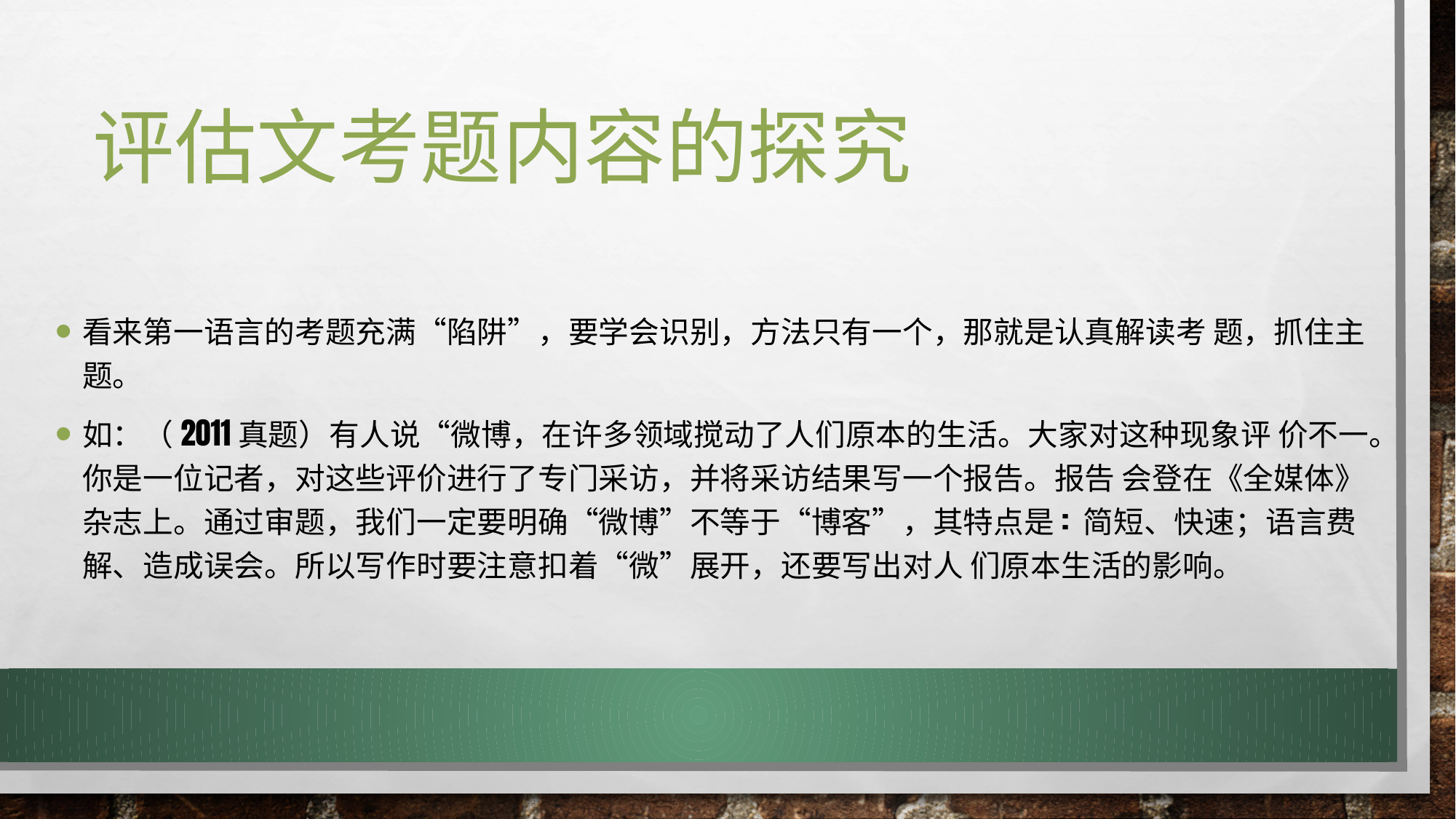

# 评估文考题内容的探究
看来第一语言的考题充满“陷阱”，要学会识别，方法只有一个，那就是认真解读考 题，抓住主题。
如：（2011真题）有人说“微博，在许多领域搅动了人们原本的生活。大家对这种现象评 价不一。你是一位记者，对这些评价进行了专门采访，并将采访结果写一个报告。报告 会登在《全媒体》杂志上。通过审题，我们一定要明确“微博”不等于“博客”，其特点是: 简短、快速；语言费解、造成误会。所以写作时要注意扣着“微”展开，还要写出对人 们原本生活的影响。